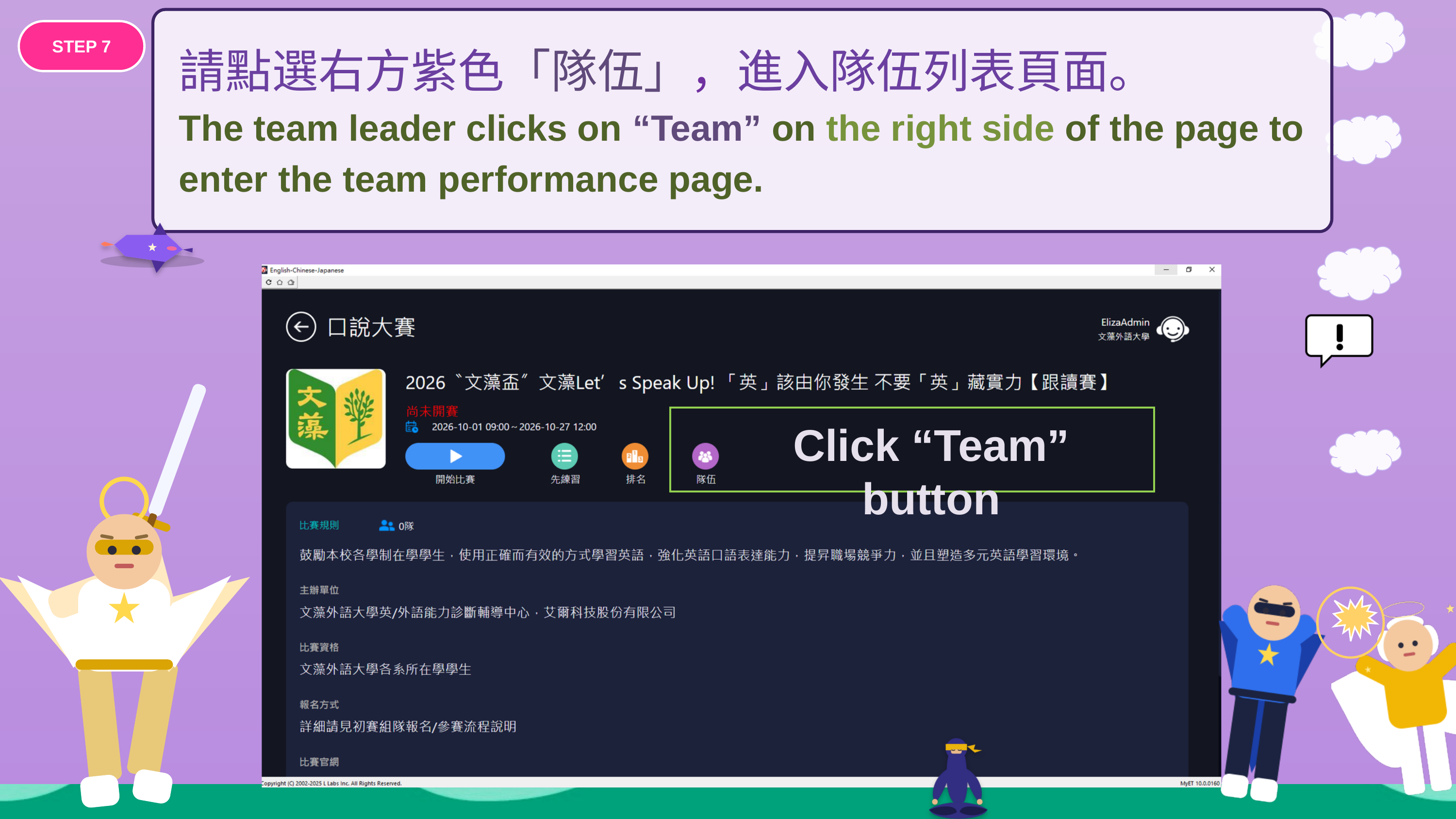

STEP 7
請點選右方紫色「隊伍」，進入隊伍列表頁面。
The team leader clicks on “Team” on the right side of the page to enter the team performance page.

Click “Team” button